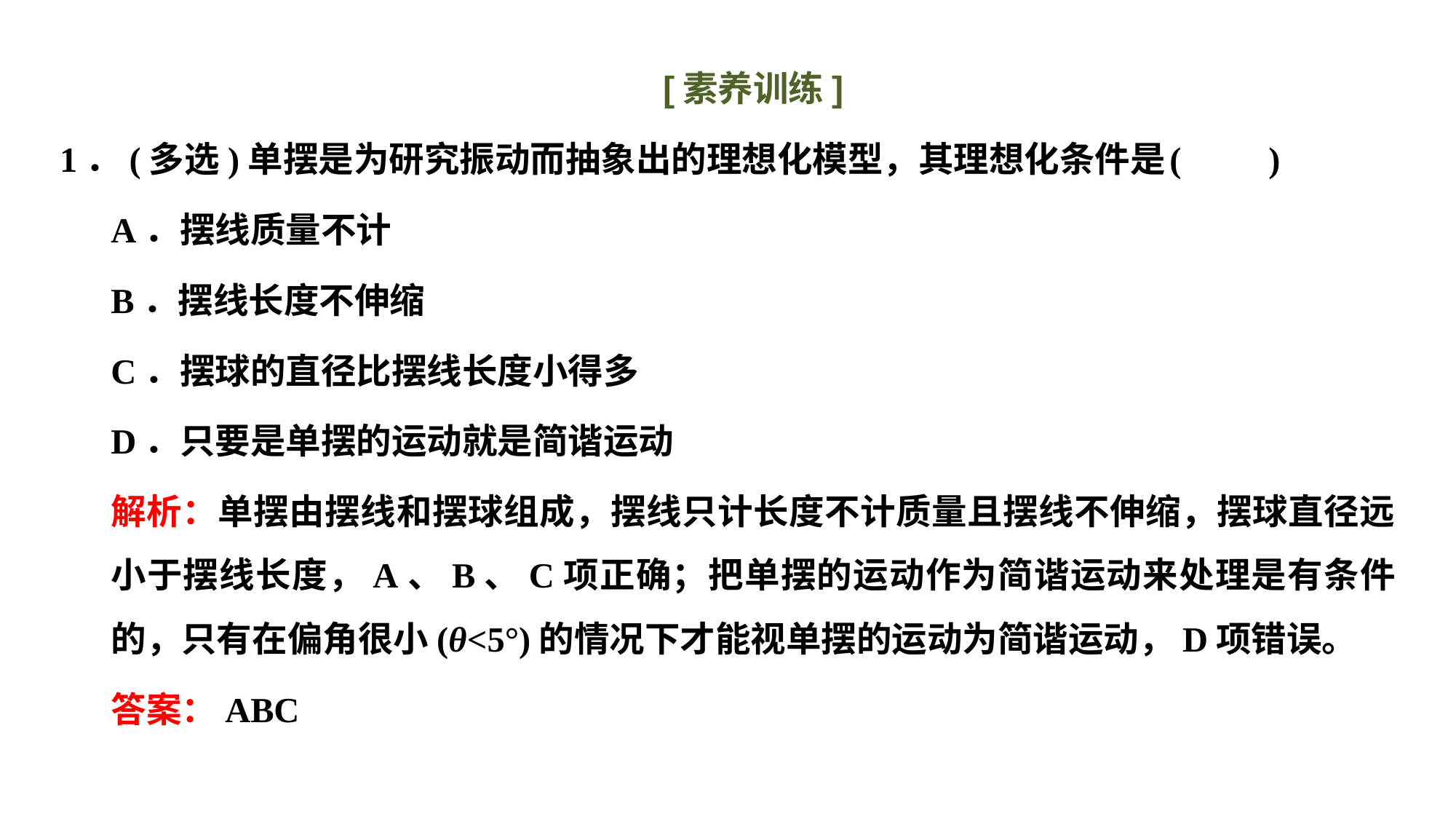

[素养训练]
1．(多选)单摆是为研究振动而抽象出的理想化模型，其理想化条件是	(　　)
A．摆线质量不计
B．摆线长度不伸缩
C．摆球的直径比摆线长度小得多
D．只要是单摆的运动就是简谐运动
解析：单摆由摆线和摆球组成，摆线只计长度不计质量且摆线不伸缩，摆球直径远小于摆线长度，A、B、C项正确；把单摆的运动作为简谐运动来处理是有条件的，只有在偏角很小(θ<5°)的情况下才能视单摆的运动为简谐运动，D项错误。
答案：ABC